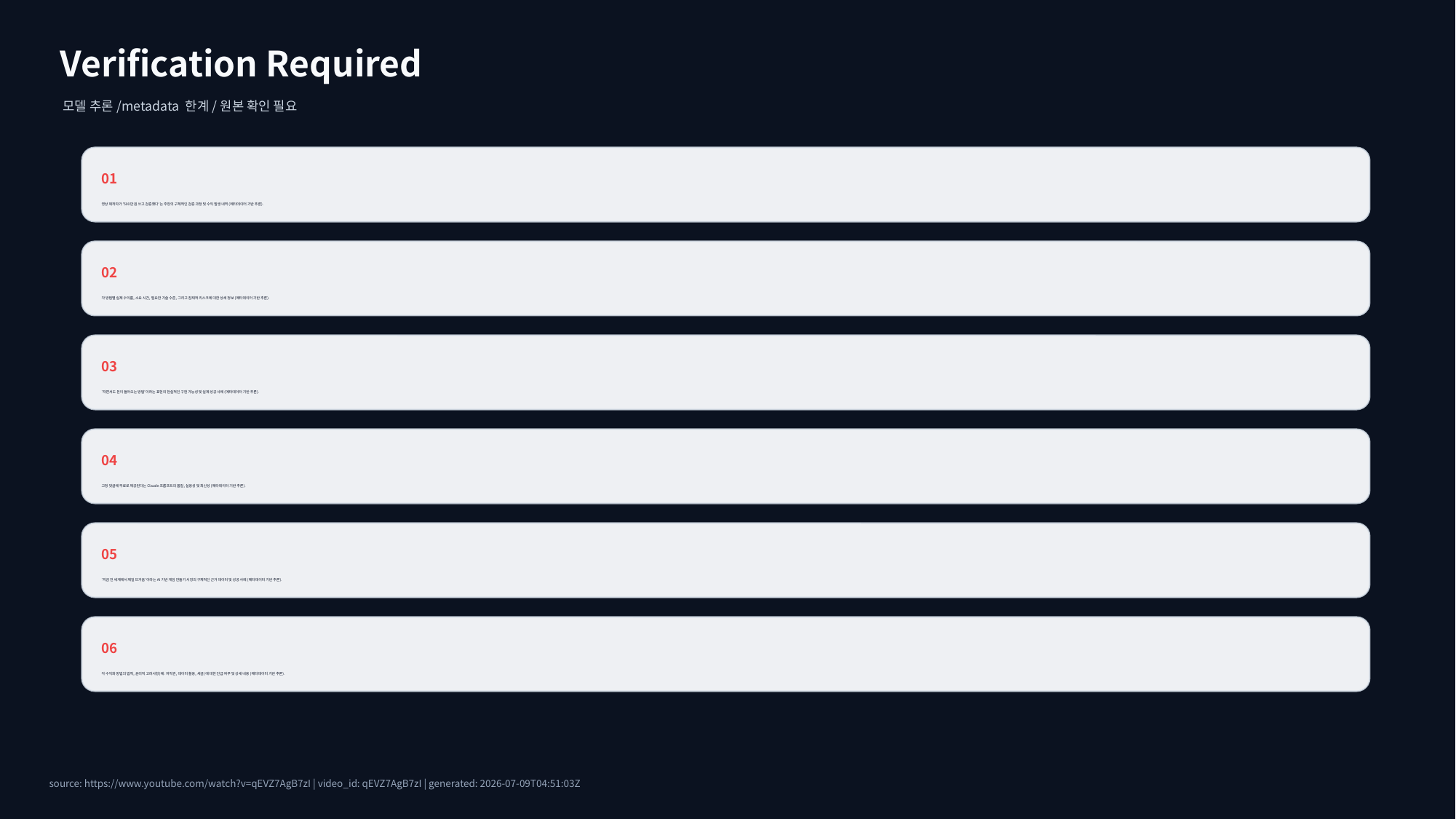

Verification Required
모델 추론/metadata 한계/원본 확인 필요

01
영상 제작자가 '500만 원 쓰고 검증했다'는 주장의 구체적인 검증 과정 및 수익 발생 내역 (메타데이터 기반 추론).

02
각 방법별 실제 수익률, 소요 시간, 필요한 기술 수준, 그리고 잠재적 리스크에 대한 상세 정보 (메타데이터 기반 추론).

03
'자면서도 돈이 들어오는 방법'이라는 표현의 현실적인 구현 가능성 및 실제 성공 사례 (메타데이터 기반 추론).

04
고정 댓글에 무료로 제공된다는 Claude 프롬프트의 품질, 실용성 및 최신성 (메타데이터 기반 추론).

05
'지금 전 세계에서 제일 뜨거움'이라는 AI 기반 게임 만들기 시장의 구체적인 근거 데이터 및 성공 사례 (메타데이터 기반 추론).

06
각 수익화 방법의 법적, 윤리적 고려사항(예: 저작권, 데이터 활용, 세금)에 대한 언급 여부 및 상세 내용 (메타데이터 기반 추론).
source: https://www.youtube.com/watch?v=qEVZ7AgB7zI | video_id: qEVZ7AgB7zI | generated: 2026-07-09T04:51:03Z